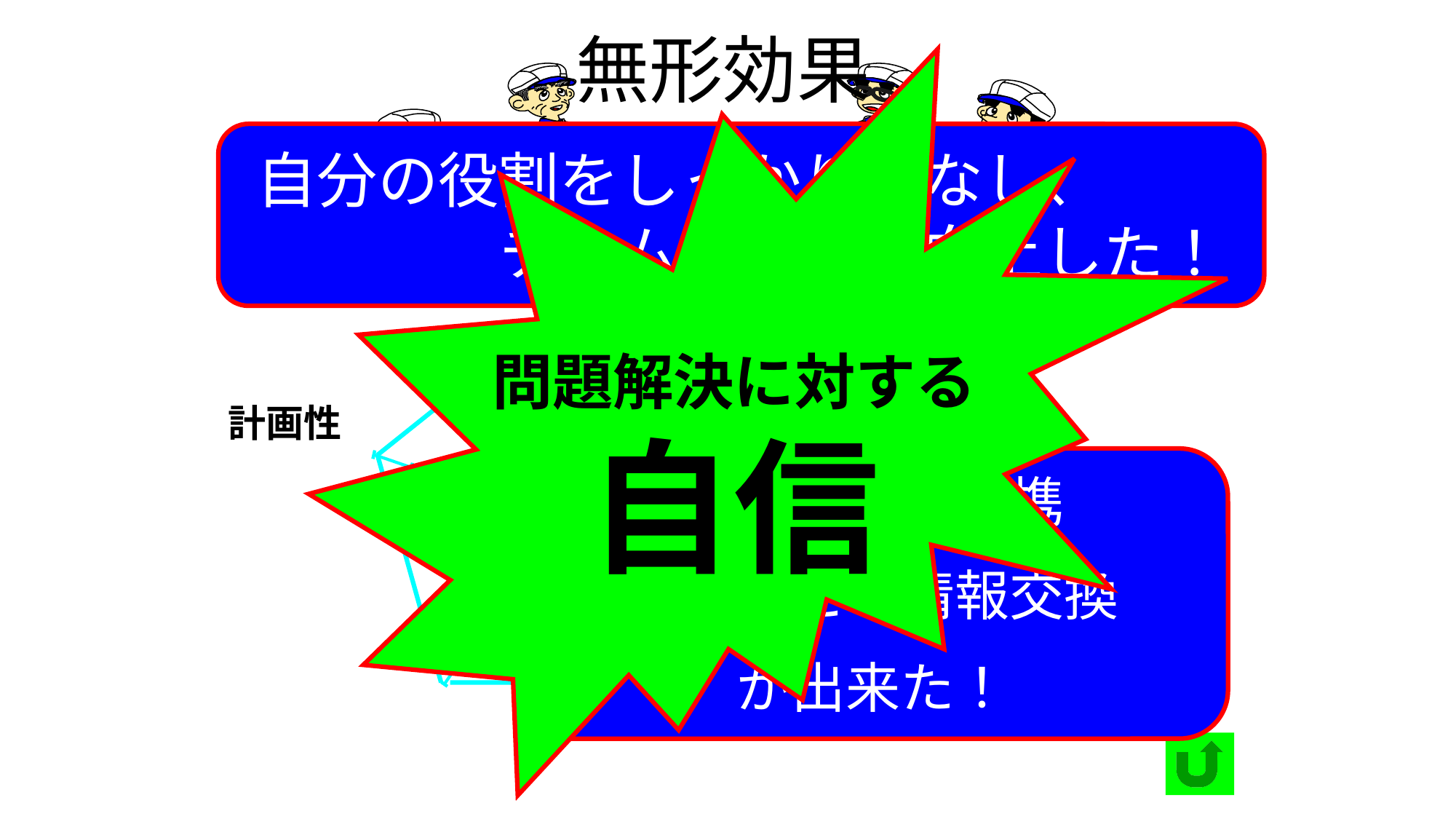

# 無形効果

問題解決に対する
自信

自分の役割をしっかりこなし、　　　　　　チームワークが向上した！

改善意欲
活動前

5

4

3

2

1

活動後

計画性
手法活用度
技術課との連携
他工場との情報交換
が出来た！